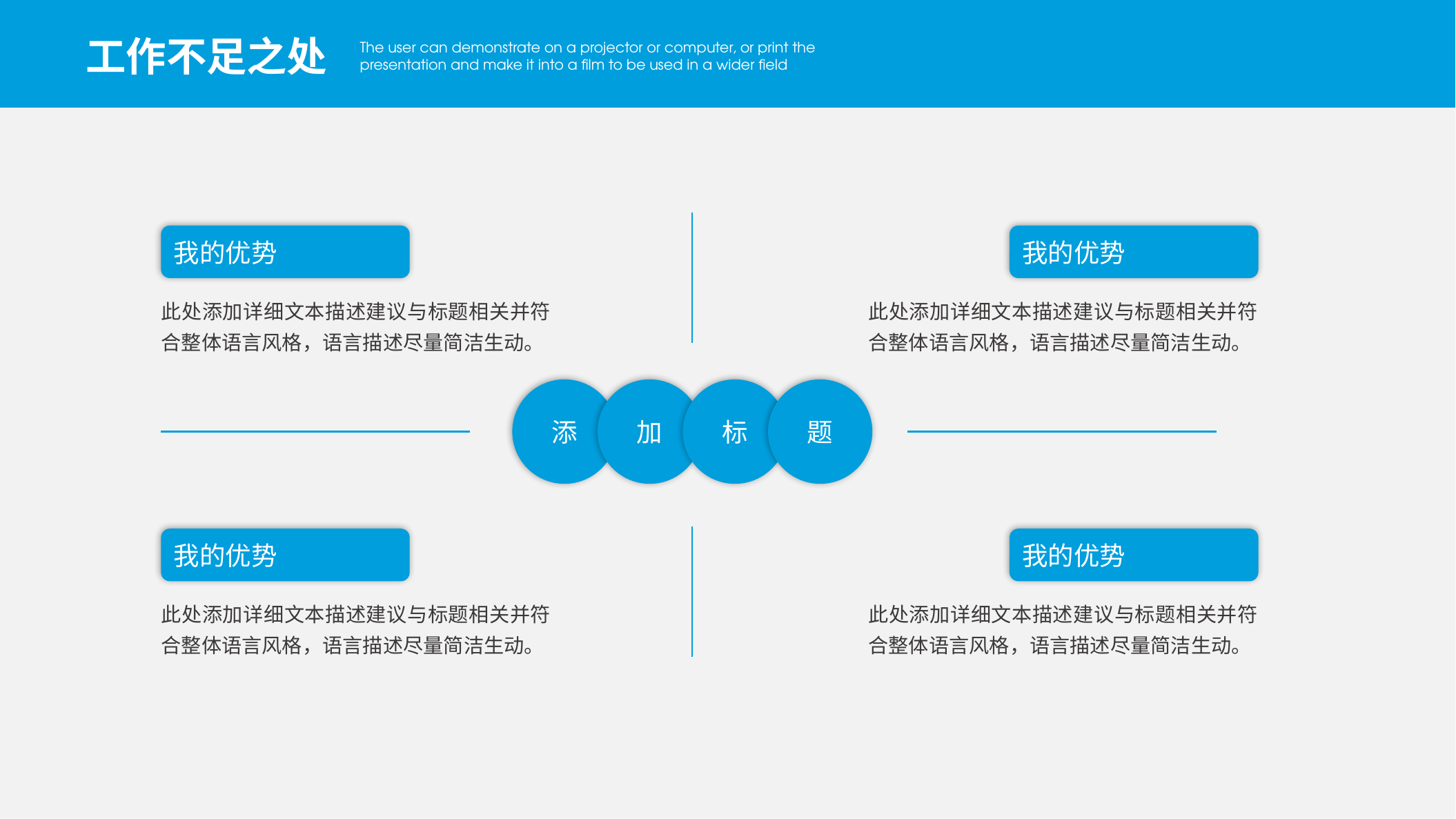

工作不足之处
The user can demonstrate on a projector or computer, or print the presentation and make it into a film to be used in a wider field
我的优势
我的优势
此处添加详细文本描述建议与标题相关并符合整体语言风格，语言描述尽量简洁生动。

此处添加详细文本描述建议与标题相关并符合整体语言风格，语言描述尽量简洁生动。

添
加
标
题
我的优势
我的优势
此处添加详细文本描述建议与标题相关并符合整体语言风格，语言描述尽量简洁生动。

此处添加详细文本描述建议与标题相关并符合整体语言风格，语言描述尽量简洁生动。